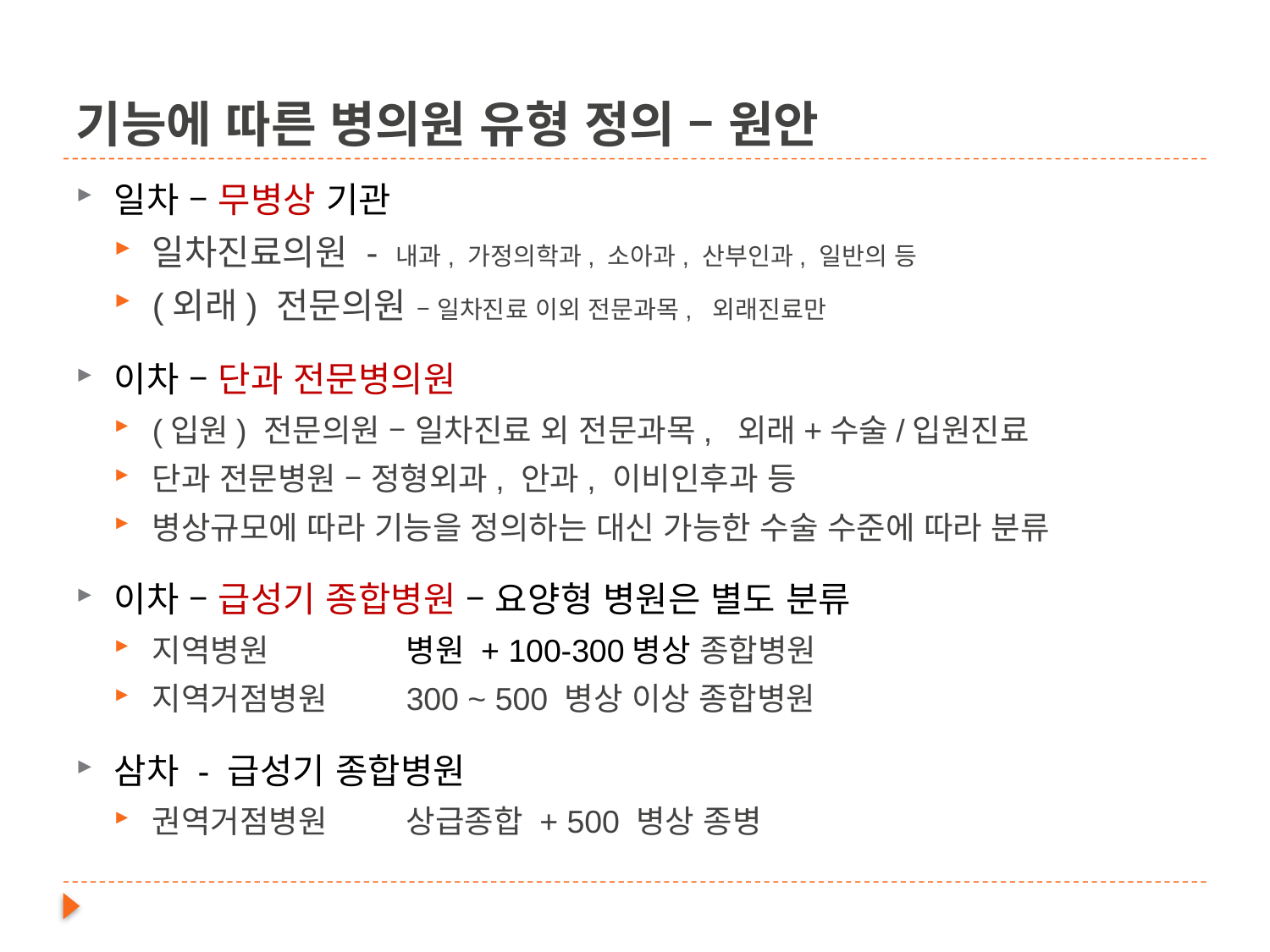

# 기능에 따른 병의원 유형 정의 – 원안
일차 – 무병상 기관
일차진료의원 - 내과, 가정의학과, 소아과, 산부인과, 일반의 등
(외래) 전문의원 – 일차진료 이외 전문과목,  외래진료만
이차 – 단과 전문병의원
(입원) 전문의원 – 일차진료 외 전문과목,  외래+수술/입원진료
단과 전문병원 – 정형외과, 안과, 이비인후과 등
병상규모에 따라 기능을 정의하는 대신 가능한 수술 수준에 따라 분류
이차 – 급성기 종합병원 – 요양형 병원은 별도 분류
지역병원 		병원 + 100-300병상 종합병원
지역거점병원 	300 ~ 500 병상 이상 종합병원
삼차 - 급성기 종합병원
권역거점병원 	상급종합 + 500 병상 종병